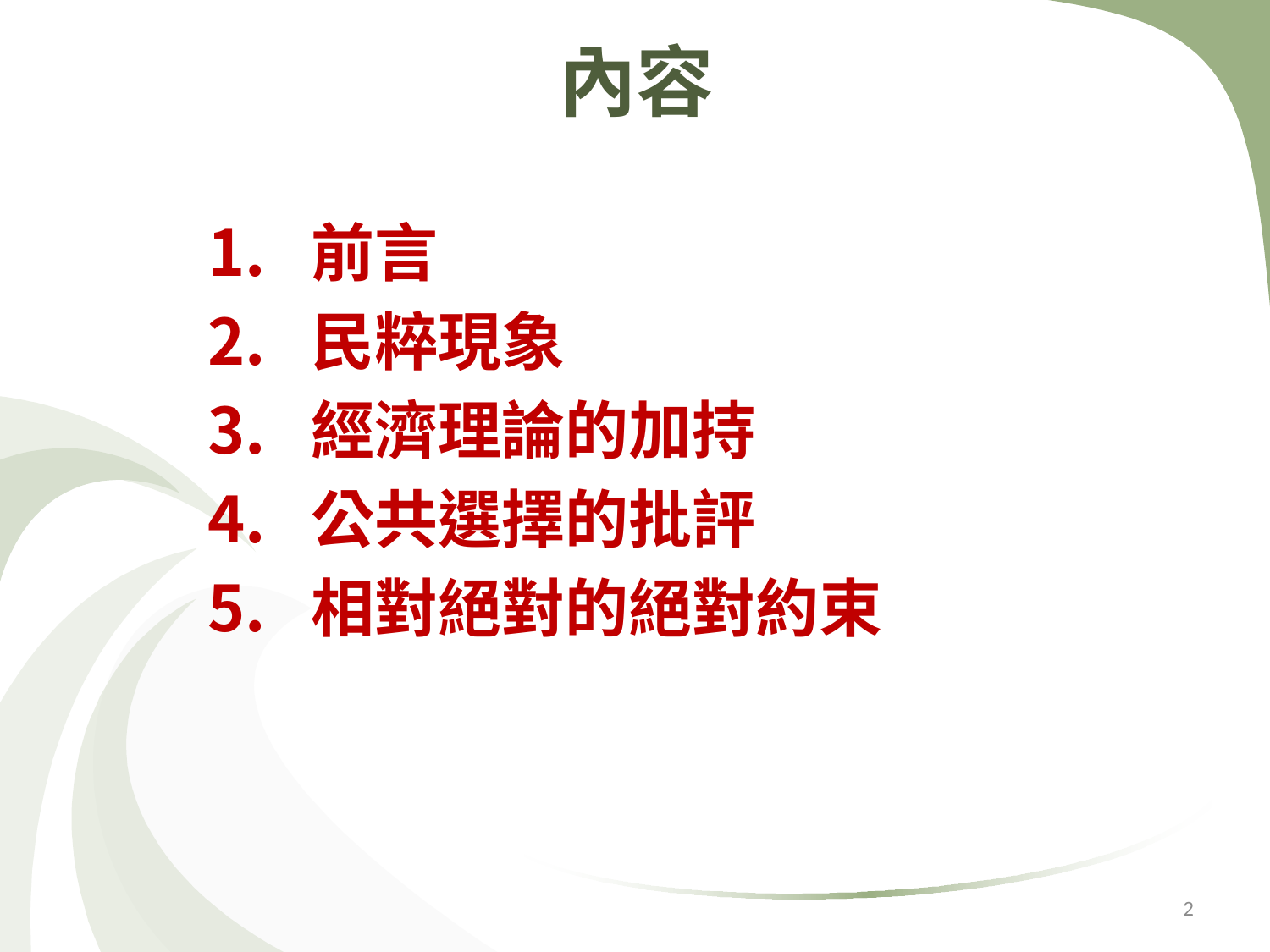

# 內容
前言
民粹現象
經濟理論的加持
公共選擇的批評
相對絕對的絕對約束
2